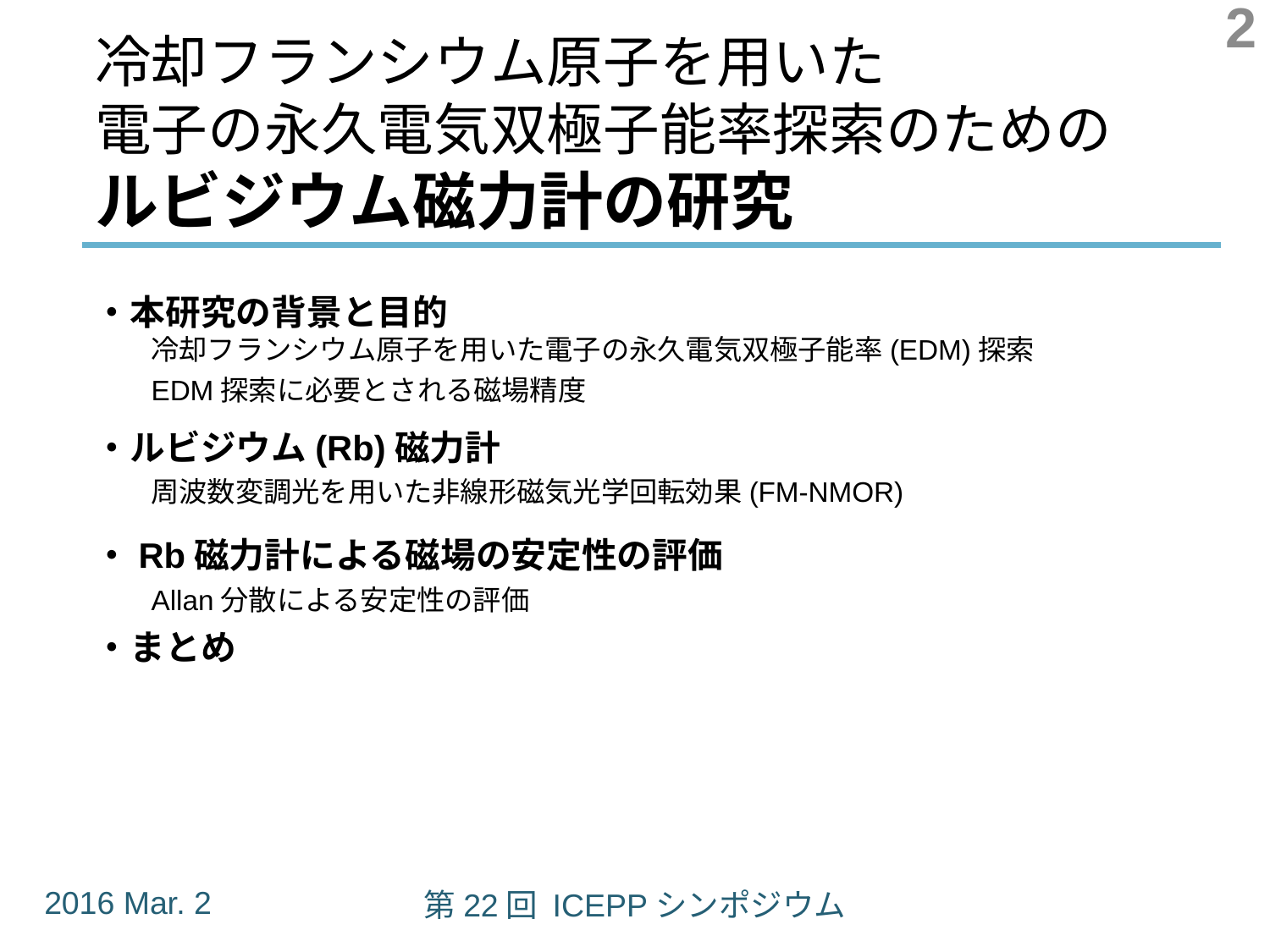

# 冷却フランシウム原子を用いた 電子の永久電気双極子能率探索のための ルビジウム磁力計の研究
2
・本研究の背景と目的
冷却フランシウム原子を用いた電子の永久電気双極子能率(EDM)探索
EDM探索に必要とされる磁場精度
・ルビジウム(Rb)磁力計
周波数変調光を用いた非線形磁気光学回転効果(FM-NMOR)
・Rb磁力計による磁場の安定性の評価
Allan分散による安定性の評価
・まとめ